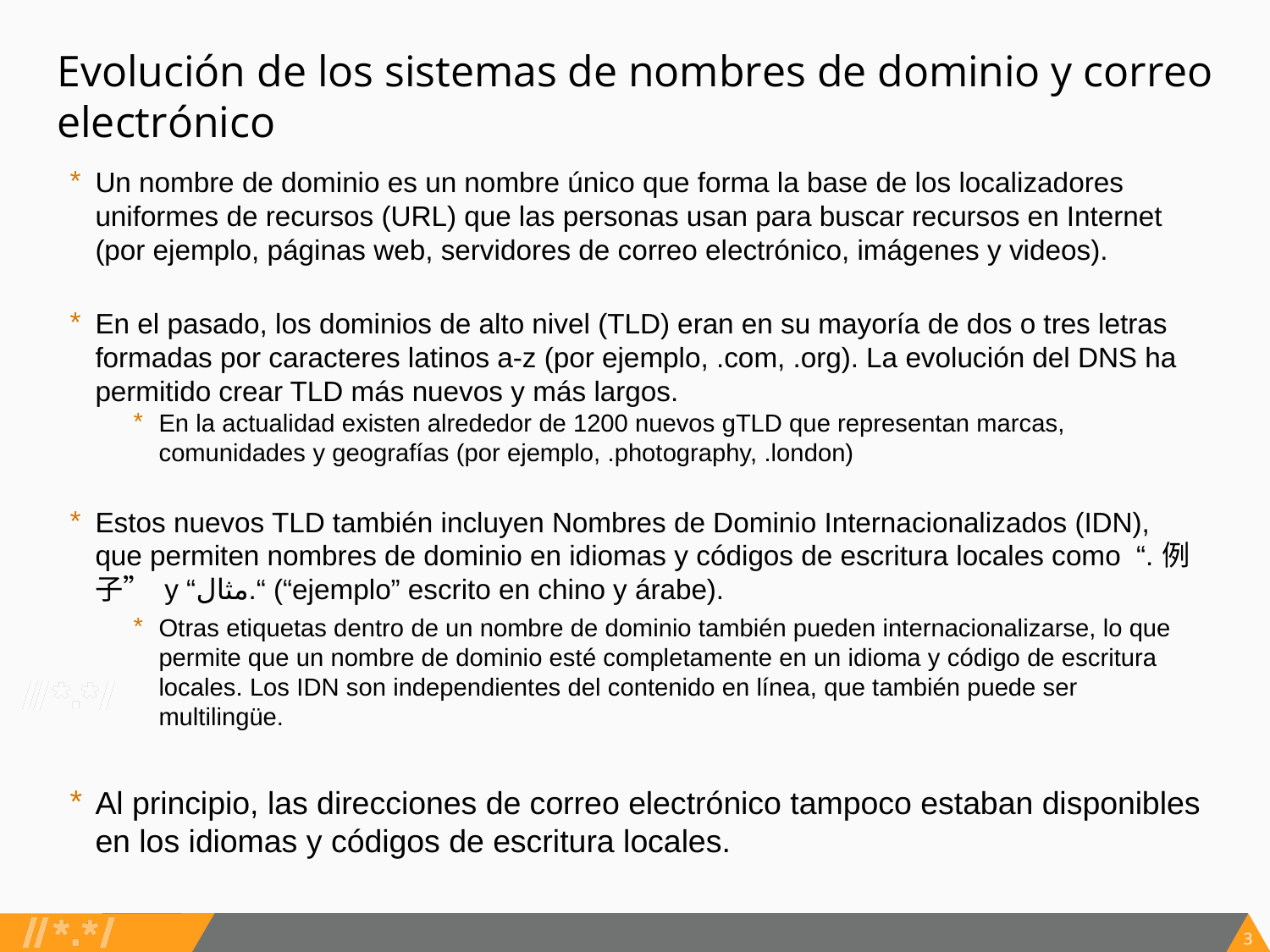

# Evolución de los sistemas de nombres de dominio y correo electrónico
Un nombre de dominio es un nombre único que forma la base de los localizadores uniformes de recursos (URL) que las personas usan para buscar recursos en Internet (por ejemplo, páginas web, servidores de correo electrónico, imágenes y videos).

En el pasado, los dominios de alto nivel (TLD) eran en su mayoría de dos o tres letras formadas por caracteres latinos a-z (por ejemplo, .com, .org). La evolución del DNS ha permitido crear TLD más nuevos y más largos.
En la actualidad existen alrededor de 1200 nuevos gTLD que representan marcas, comunidades y geografías (por ejemplo, .photography, .london)

Estos nuevos TLD también incluyen Nombres de Dominio Internacionalizados (IDN), que permiten nombres de dominio en idiomas y códigos de escritura locales como  “.例子” y “مثال.“ (“ejemplo” escrito en chino y árabe).
Otras etiquetas dentro de un nombre de dominio también pueden internacionalizarse, lo que permite que un nombre de dominio esté completamente en un idioma y código de escritura locales. Los IDN son independientes del contenido en línea, que también puede ser multilingüe.

Al principio, las direcciones de correo electrónico tampoco estaban disponibles en los idiomas y códigos de escritura locales.